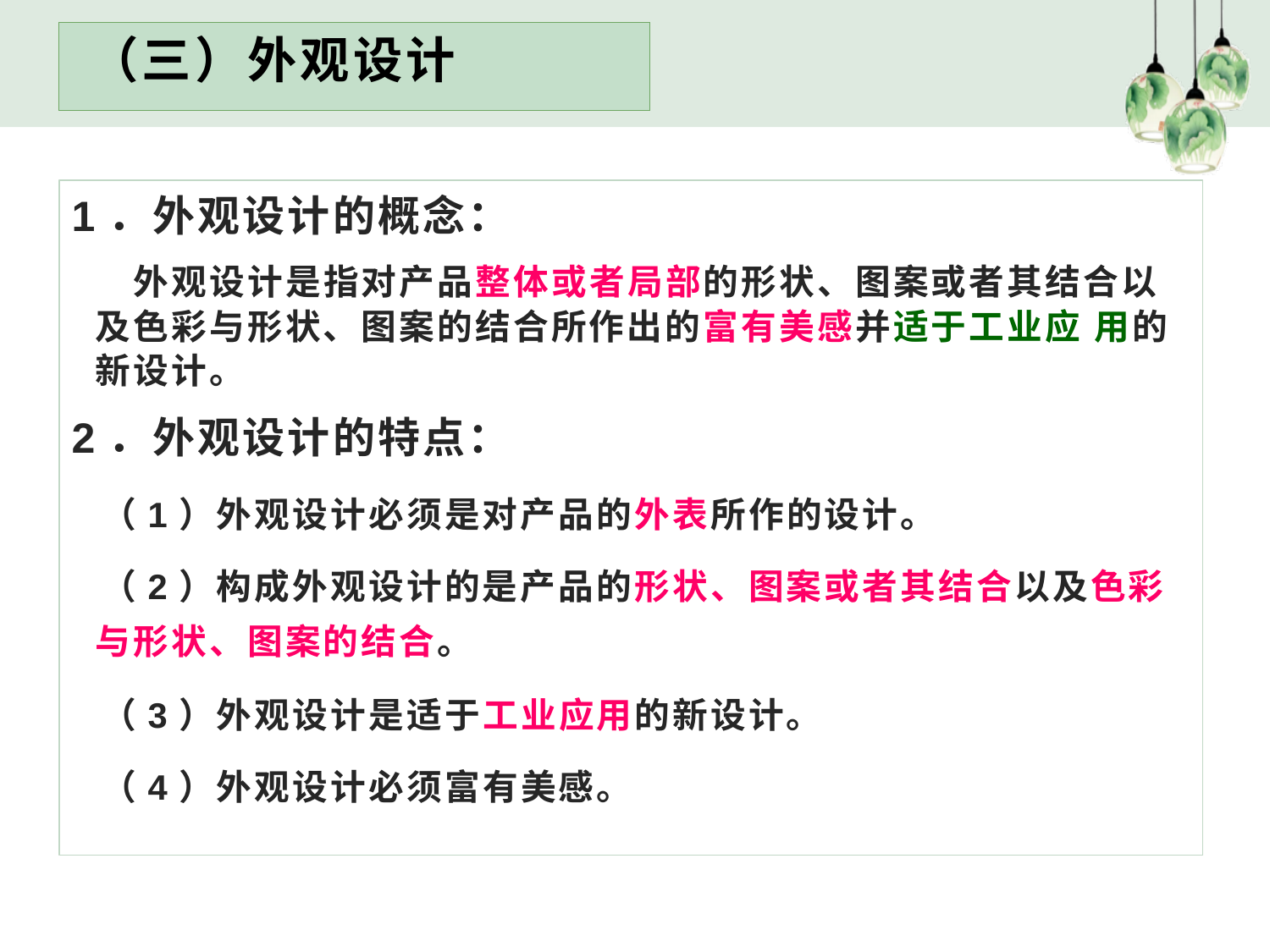

（三）外观设计
1．外观设计的概念：
     外观设计是指对产品整体或者局部的形状、图案或者其结合以及色彩与形状、图案的结合所作出的富有美感并适于工业应 用的新设计。
2．外观设计的特点：
  （1）外观设计必须是对产品的外表所作的设计。
  （2）构成外观设计的是产品的形状、图案或者其结合以及色彩与形状、图案的结合。
  （3）外观设计是适于工业应用的新设计。
  （4）外观设计必须富有美感。